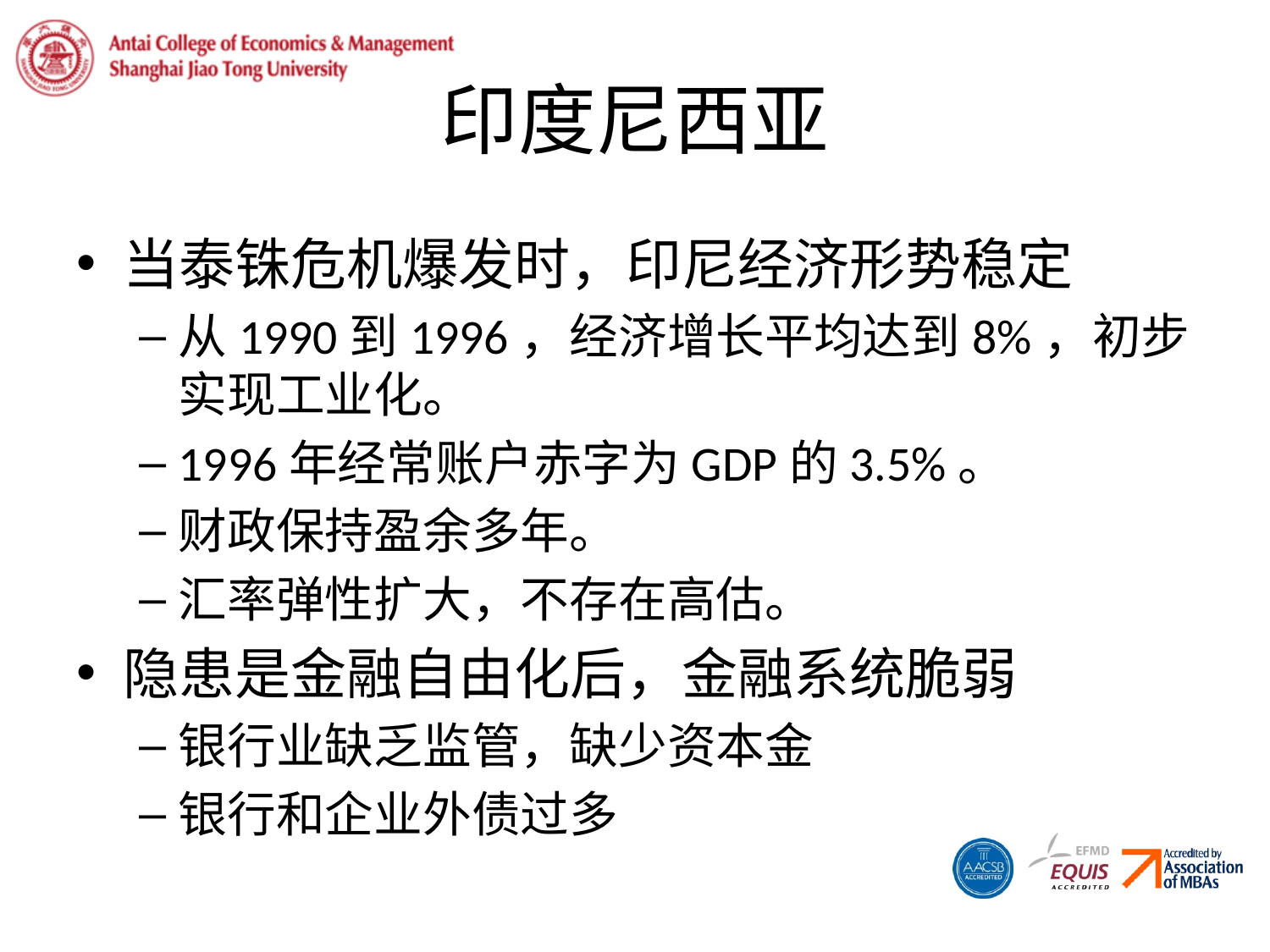

# 印度尼西亚
当泰铢危机爆发时，印尼经济形势稳定
从1990到1996，经济增长平均达到8%，初步实现工业化。
1996年经常账户赤字为GDP的3.5%。
财政保持盈余多年。
汇率弹性扩大，不存在高估。
隐患是金融自由化后，金融系统脆弱
银行业缺乏监管，缺少资本金
银行和企业外债过多